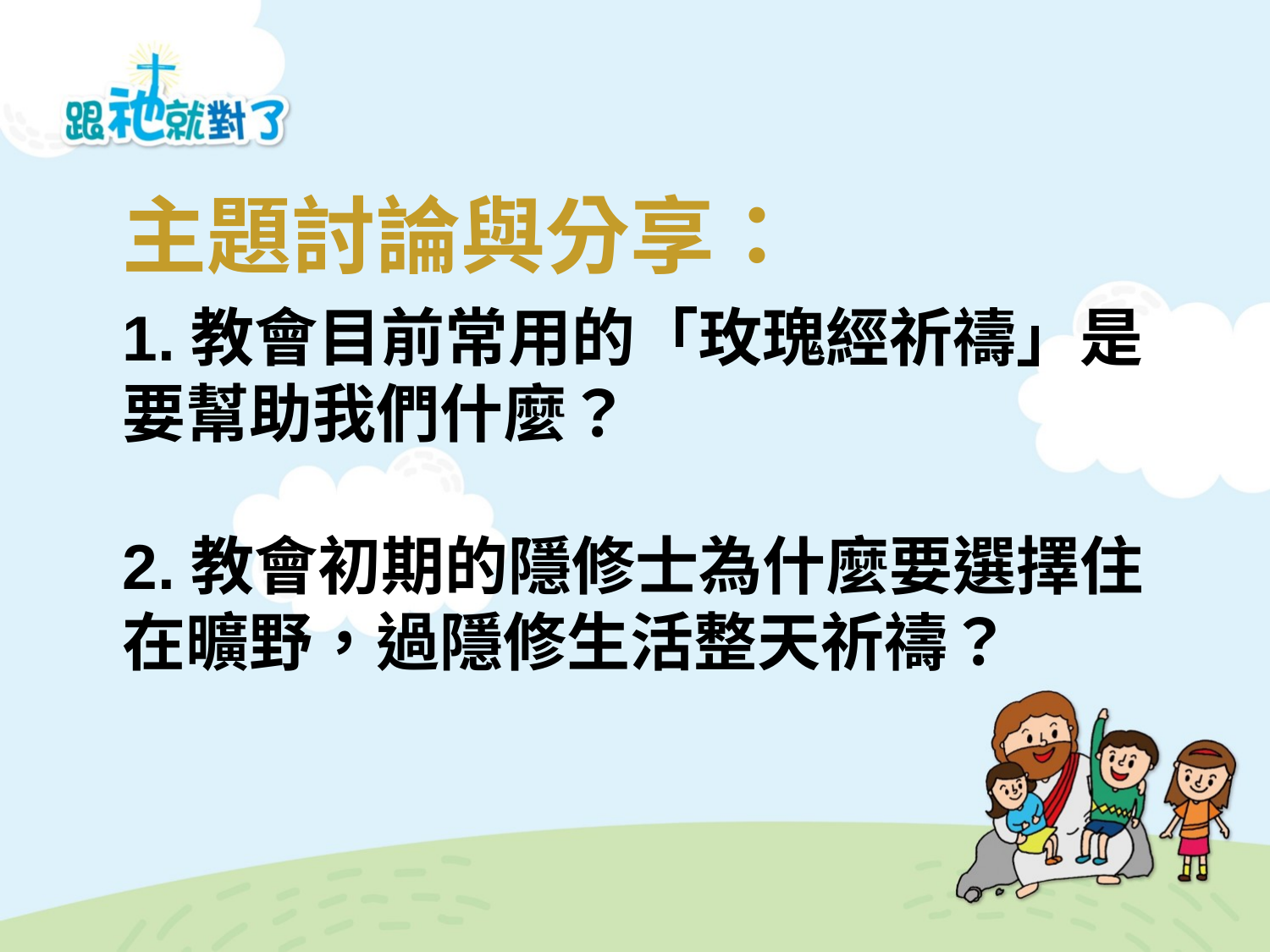

主題討論與分享：
1.教會目前常用的「玫瑰經祈禱」是要幫助我們什麼？

2.教會初期的隱修士為什麼要選擇住在曠野，過隱修生活整天祈禱？